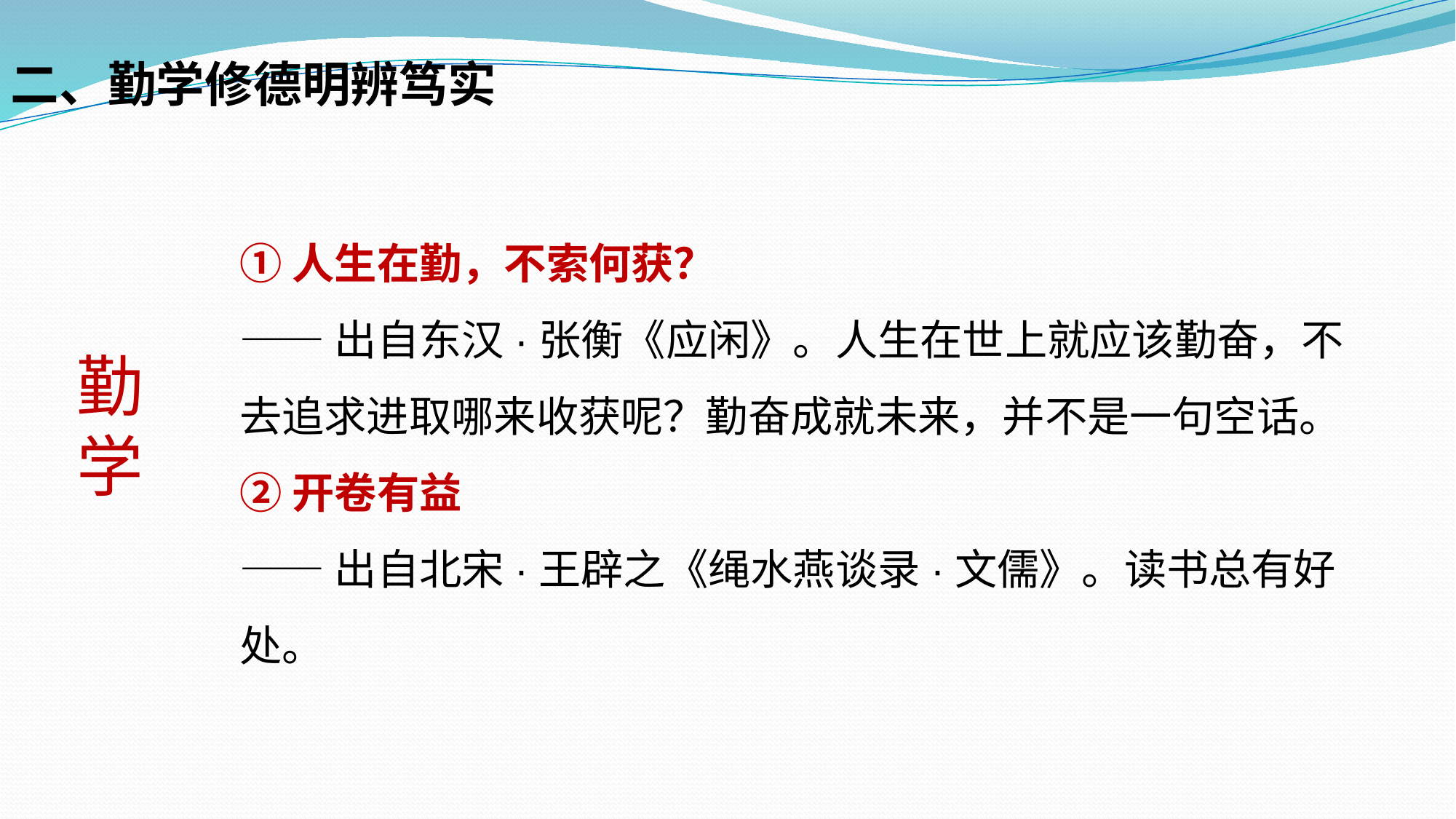

二、勤学修德明辨笃实

①人生在勤，不索何获？
——出自东汉·张衡《应闲》。人生在世上就应该勤奋，不去追求进取哪来收获呢？勤奋成就未来，并不是一句空话。
②开卷有益
——出自北宋·王辟之《绳水燕谈录·文儒》。读书总有好处。

勤
学